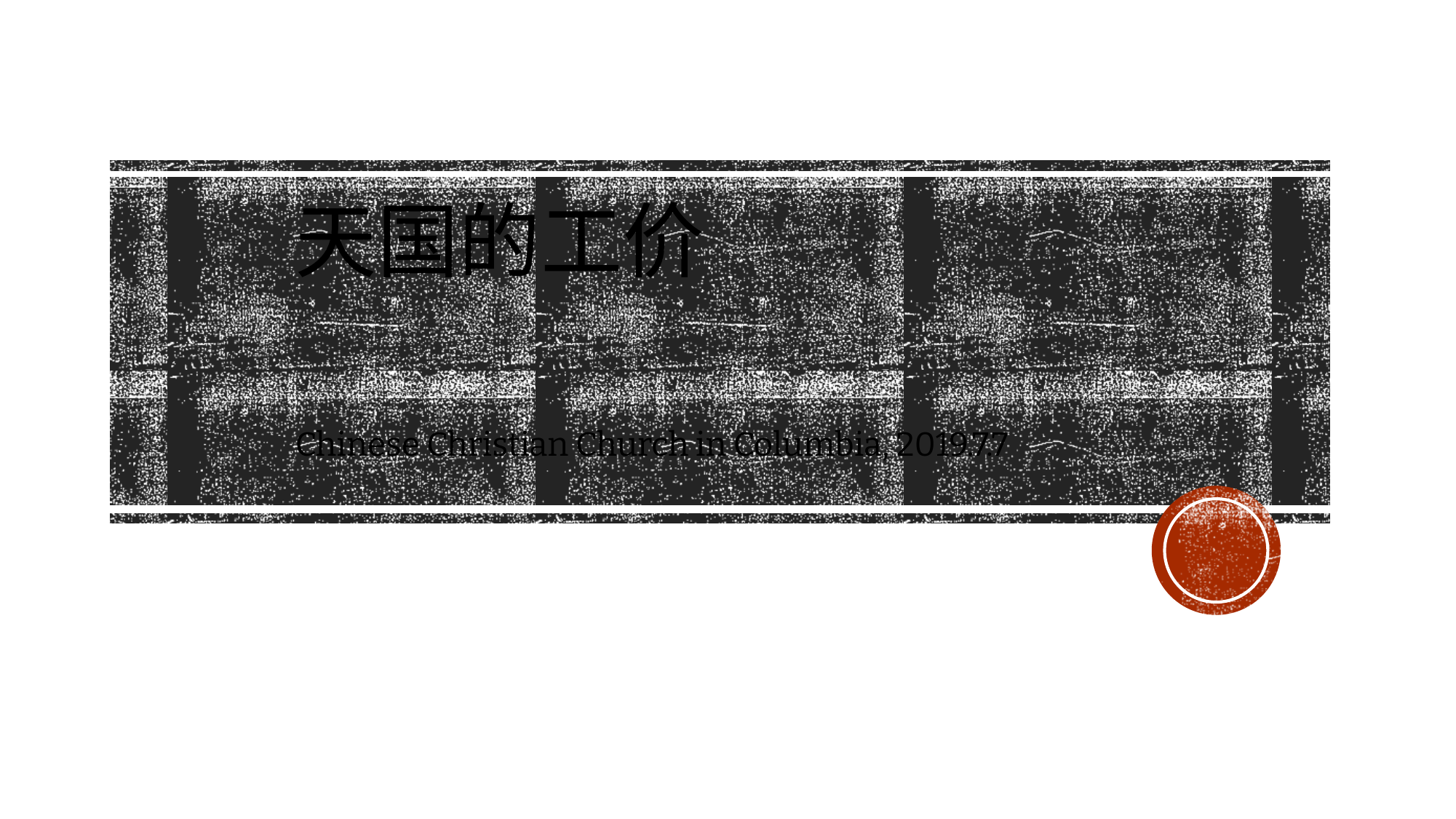

# 天国的工价
Chinese Christian Church in Columbia, 2019.7.7